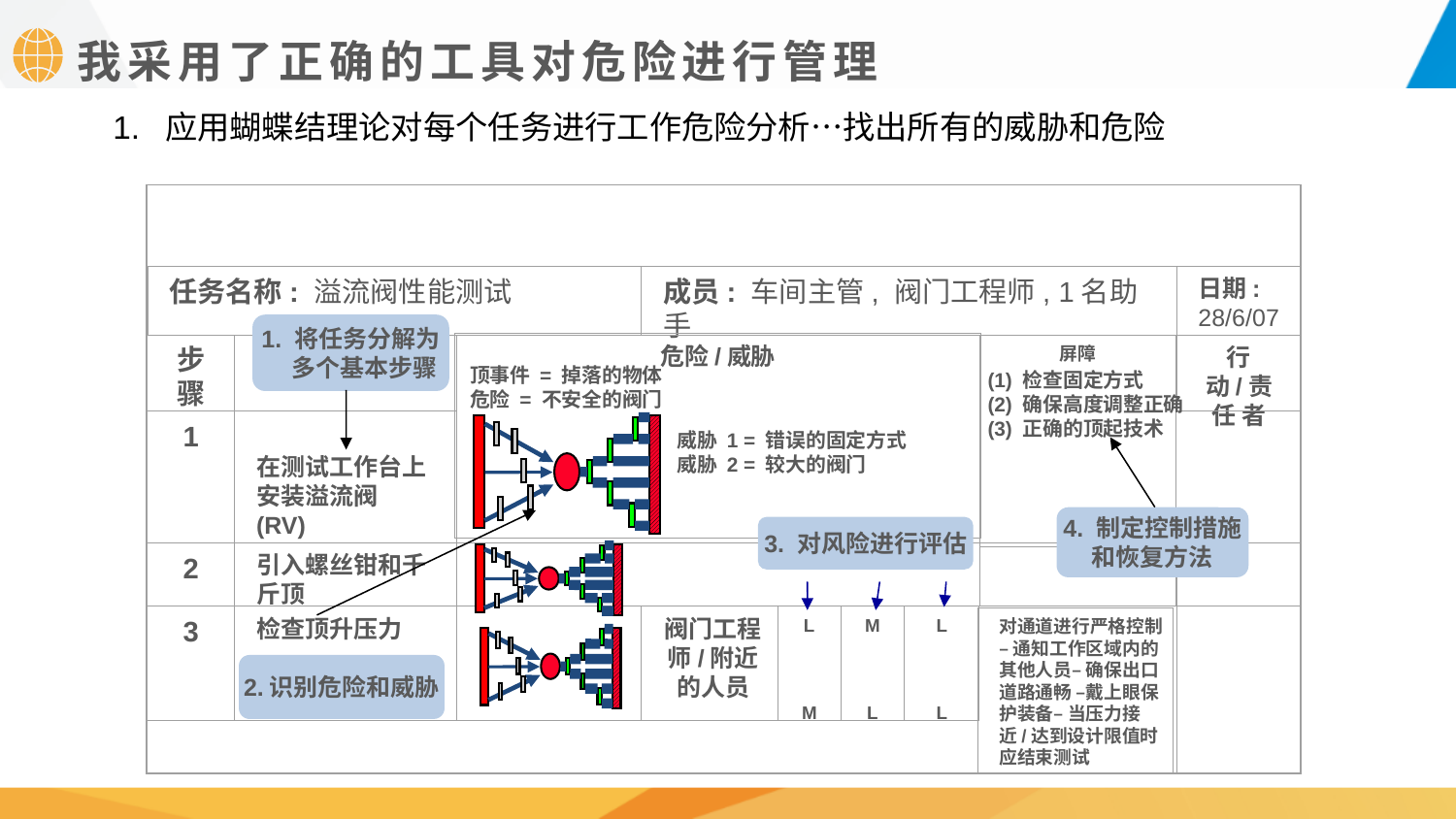

我采用了正确的工具对危险进行管理

1.  应用蝴蝶结理论对每个任务进行工作危险分析…找出所有的威胁和危险

任务名称: 溢流阀性能测试

成员: 车间主管, 阀门工程师, 1名助手

日期: 28/6/07

1. 将任务分解为
    多个基本步骤

危险/威胁

步骤

任务步骤描述

屏障

行动/责任 者

顶事件 = 掉落的物体
危险 = 不安全的阀门
(1) 检查固定方式
(2) 确保高度调整正确
(3) 正确的顶起技术

1

在测试工作台上安装溢流阀 (RV)

威胁 1 = 错误的固定方式
威胁 2 = 较大的阀门

4. 制定控制措施
和恢复方法

3. 对风险进行评估

2

引入螺丝钳和千斤顶

3

检查顶升压力

阀门工程师/附近的人员

L

M

M

L

L

L

对通道进行严格控制 – 通知工作区域内的其他人员– 确保出口道路通畅 –戴上眼保护装备– 当压力接近/达到设计限值时应结束测试

2.识别危险和威胁